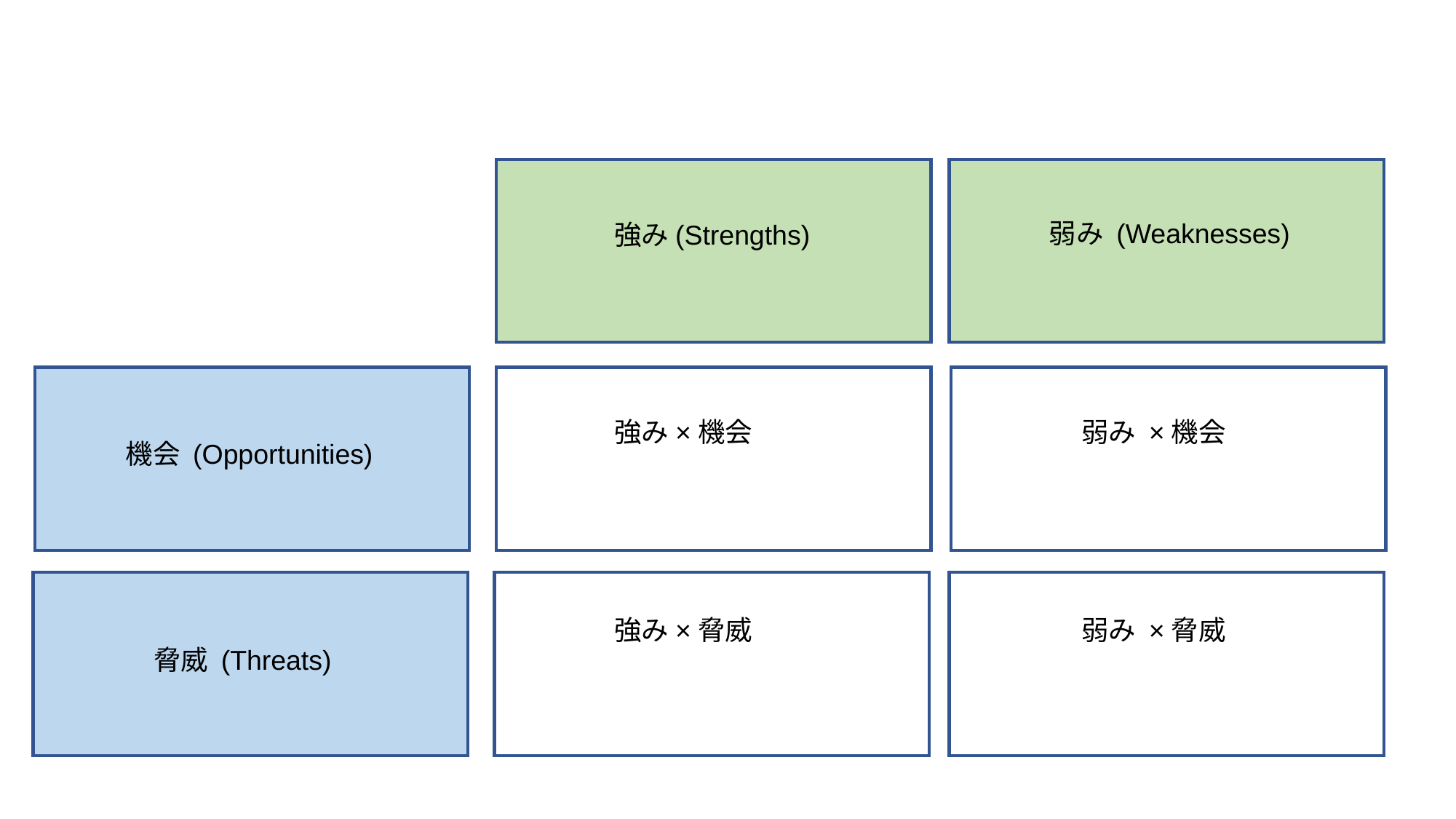

弱み (Weaknesses)
強み(Strengths)

強み×機会
弱み ×機会
機会 (Opportunities)

強み×脅威
弱み ×脅威
脅威 (Threats)